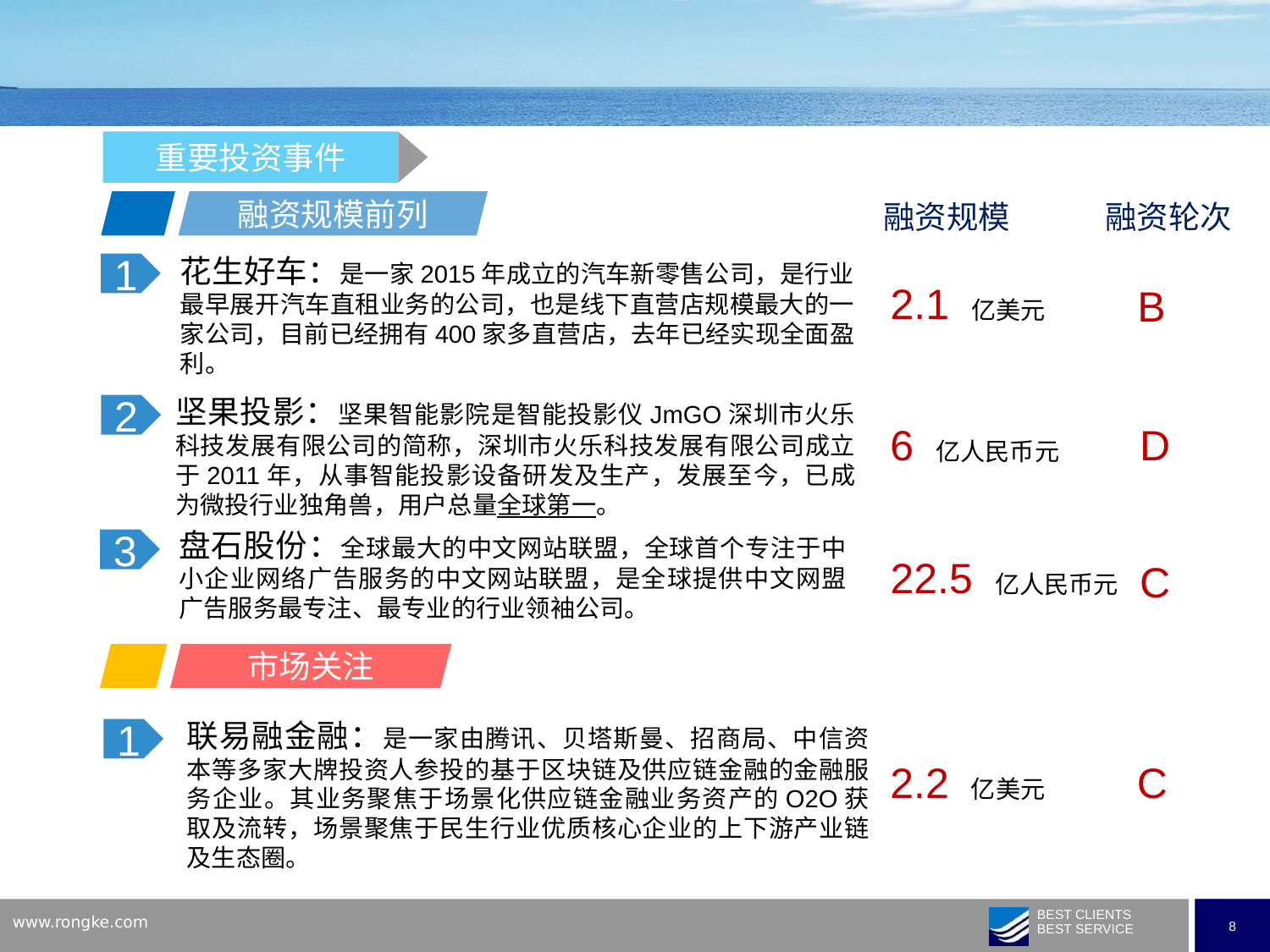

重要投资事件

融资规模前列
融资规模
融资轮次
花生好车：是一家2015年成立的汽车新零售公司，是行业最早展开汽车直租业务的公司，也是线下直营店规模最大的一家公司，目前已经拥有400家多直营店，去年已经实现全面盈利。
1
2.1 亿美元
B
坚果投影：坚果智能影院是智能投影仪JmGO深圳市火乐科技发展有限公司的简称，深圳市火乐科技发展有限公司成立于2011年，从事智能投影设备研发及生产，发展至今，已成为微投行业独角兽，用户总量全球第一。
2
6 亿人民币元
D
盘石股份：全球最大的中文网站联盟，全球首个专注于中小企业网络广告服务的中文网站联盟，是全球提供中文网盟广告服务最专注、最专业的行业领袖公司。
3
22.5 亿人民币元
C

市场关注
联易融金融：是一家由腾讯、贝塔斯曼、招商局、中信资本等多家大牌投资人参投的基于区块链及供应链金融的金融服务企业。其业务聚焦于场景化供应链金融业务资产的O2O获取及流转，场景聚焦于民生行业优质核心企业的上下游产业链及生态圈。
1
2.2 亿美元
C